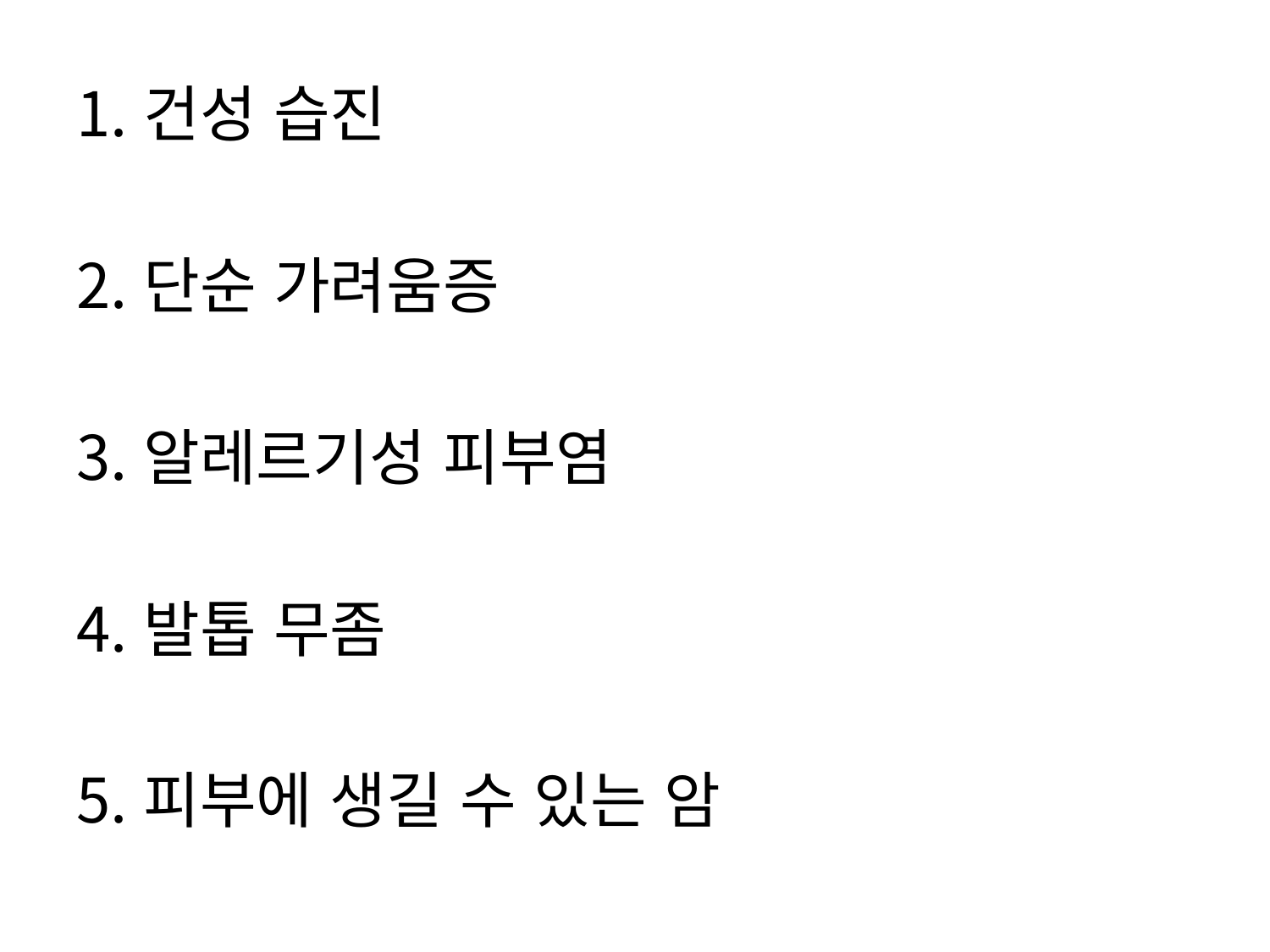

건성 습진

단순 가려움증

알레르기성 피부염

발톱 무좀

피부에 생길 수 있는 암